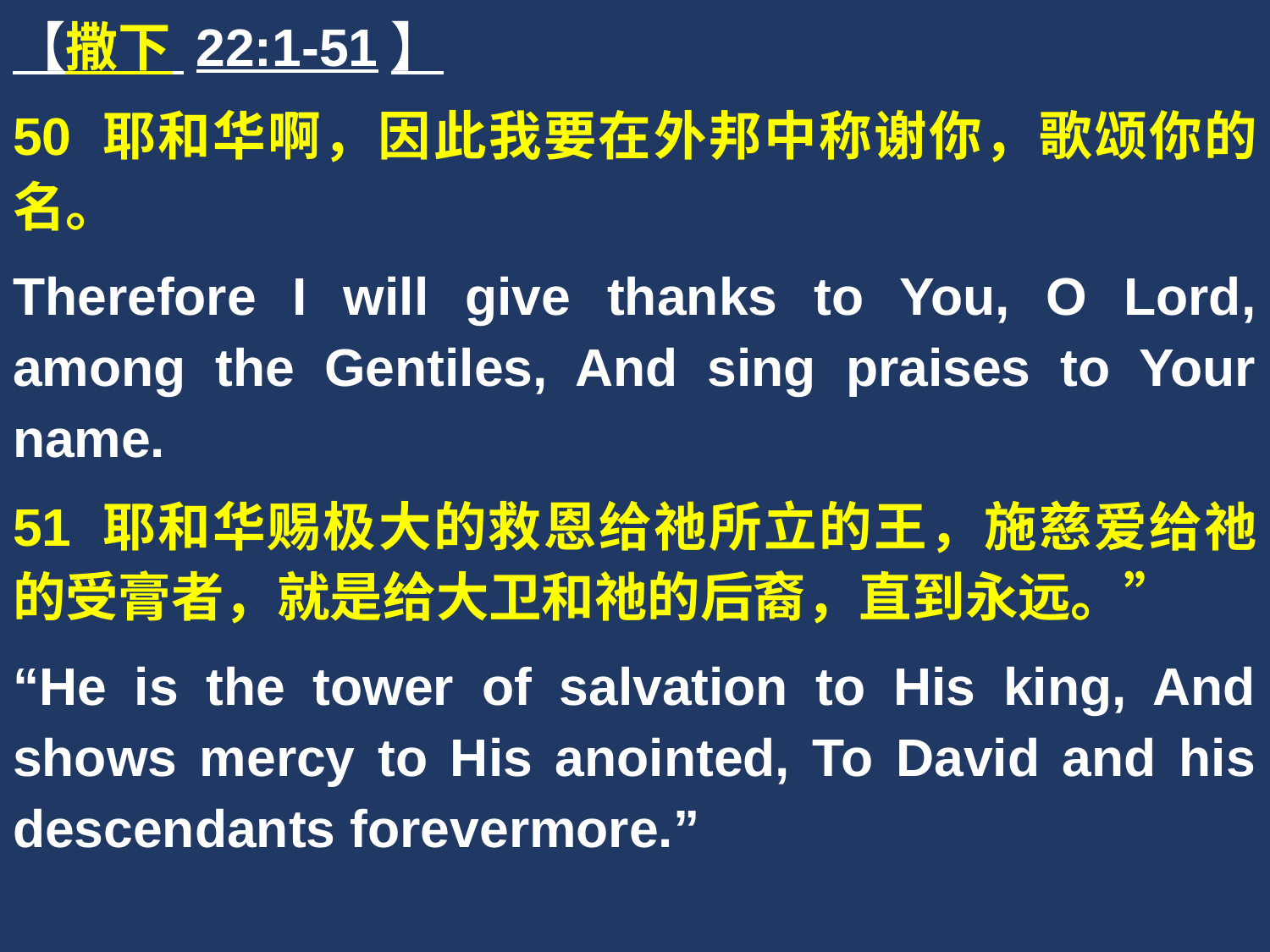

【撒下 22:1-51】
50 耶和华啊，因此我要在外邦中称谢你，歌颂你的名。
Therefore I will give thanks to You, O Lord, among the Gentiles, And sing praises to Your name.
51 耶和华赐极大的救恩给祂所立的王，施慈爱给祂的受膏者，就是给大卫和祂的后裔，直到永远。”
“He is the tower of salvation to His king, And shows mercy to His anointed, To David and his descendants forevermore.”